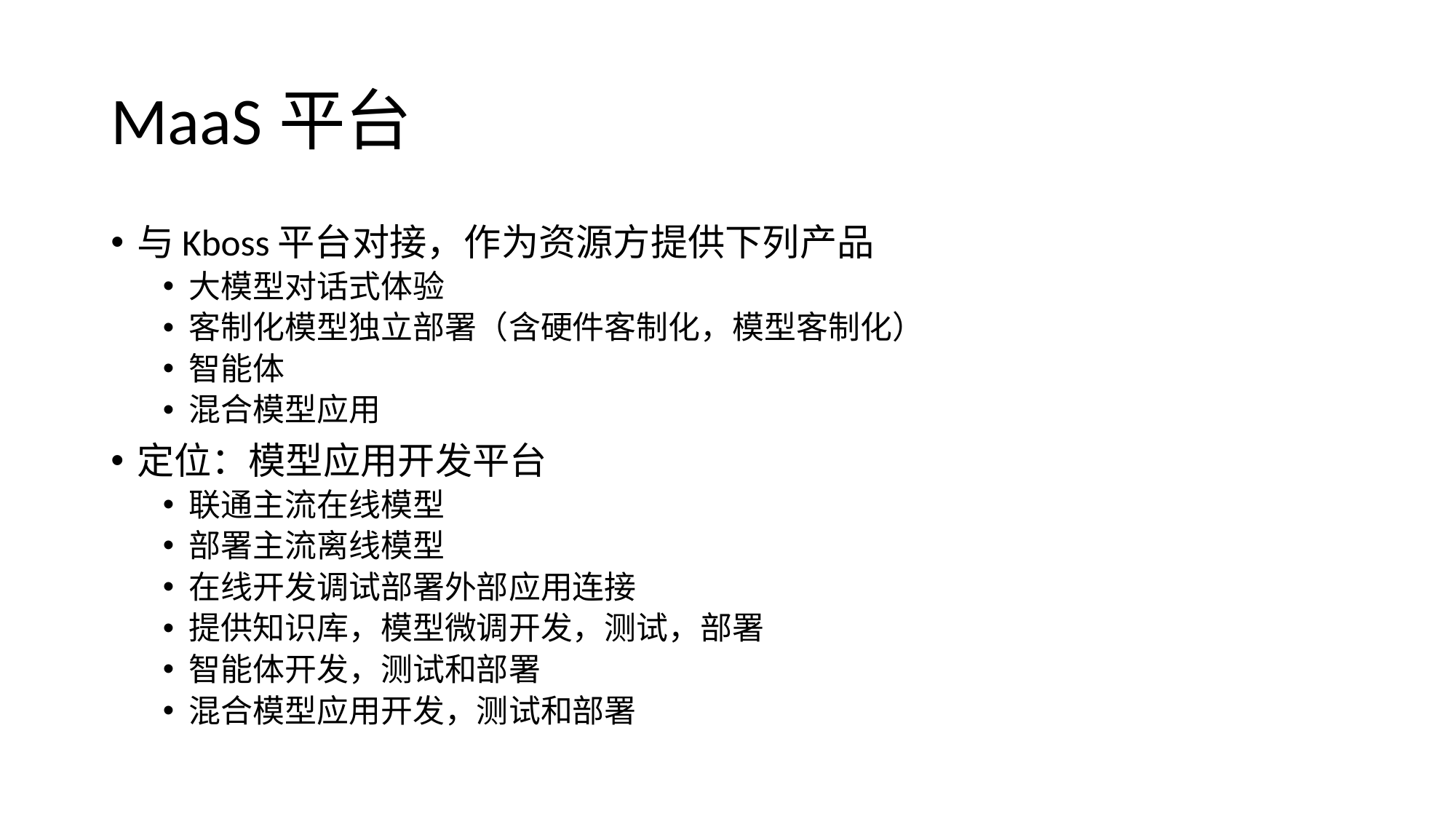

# MaaS平台
与Kboss平台对接，作为资源方提供下列产品
大模型对话式体验
客制化模型独立部署（含硬件客制化，模型客制化）
智能体
混合模型应用
定位：模型应用开发平台
联通主流在线模型
部署主流离线模型
在线开发调试部署外部应用连接
提供知识库，模型微调开发，测试，部署
智能体开发，测试和部署
混合模型应用开发，测试和部署